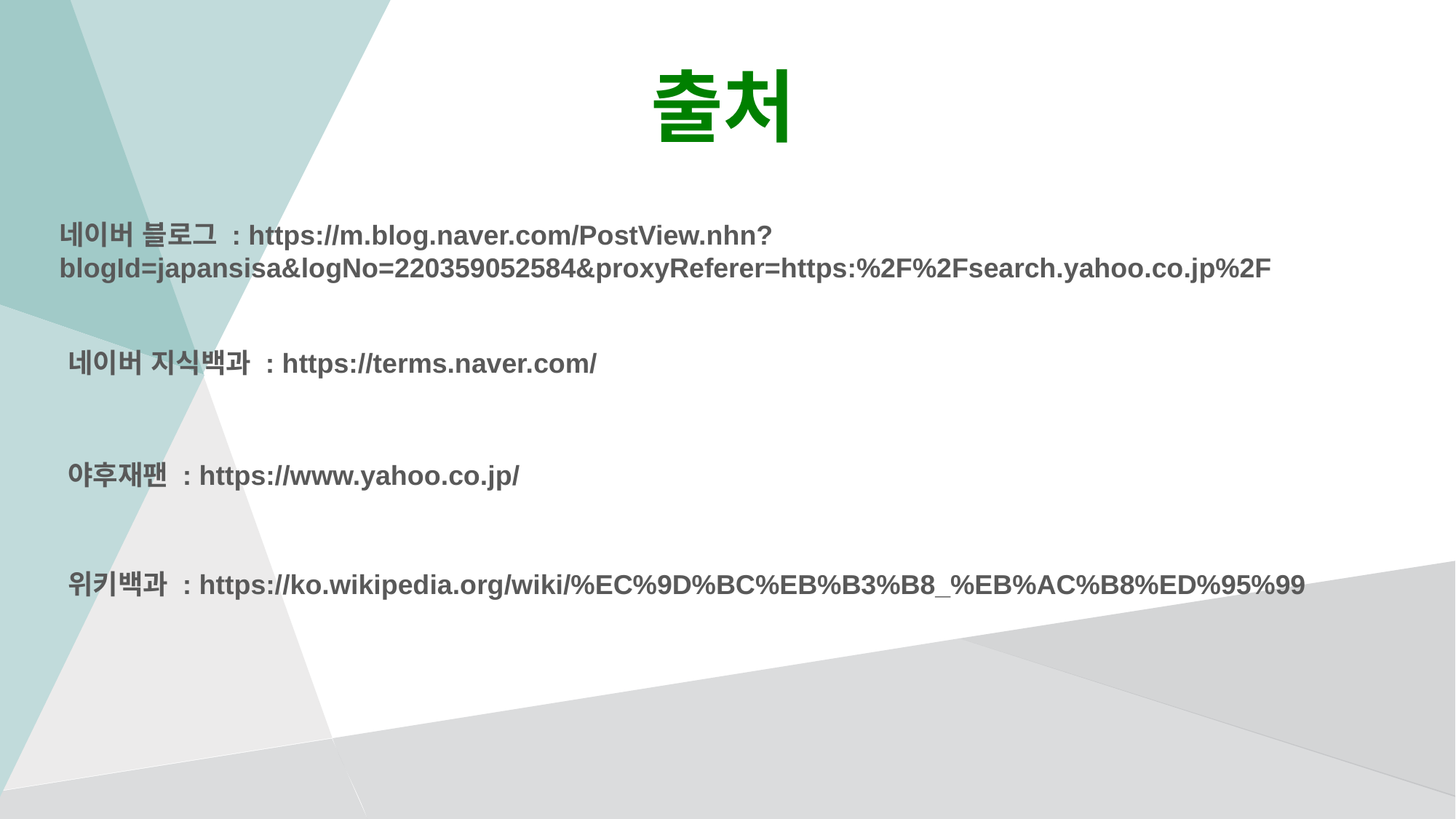

# 출처
네이버 블로그 : https://m.blog.naver.com/PostView.nhn?blogId=japansisa&logNo=220359052584&proxyReferer=https:%2F%2Fsearch.yahoo.co.jp%2F
네이버 지식백과 : https://terms.naver.com/
야후재팬 : https://www.yahoo.co.jp/
위키백과 : https://ko.wikipedia.org/wiki/%EC%9D%BC%EB%B3%B8_%EB%AC%B8%ED%95%99